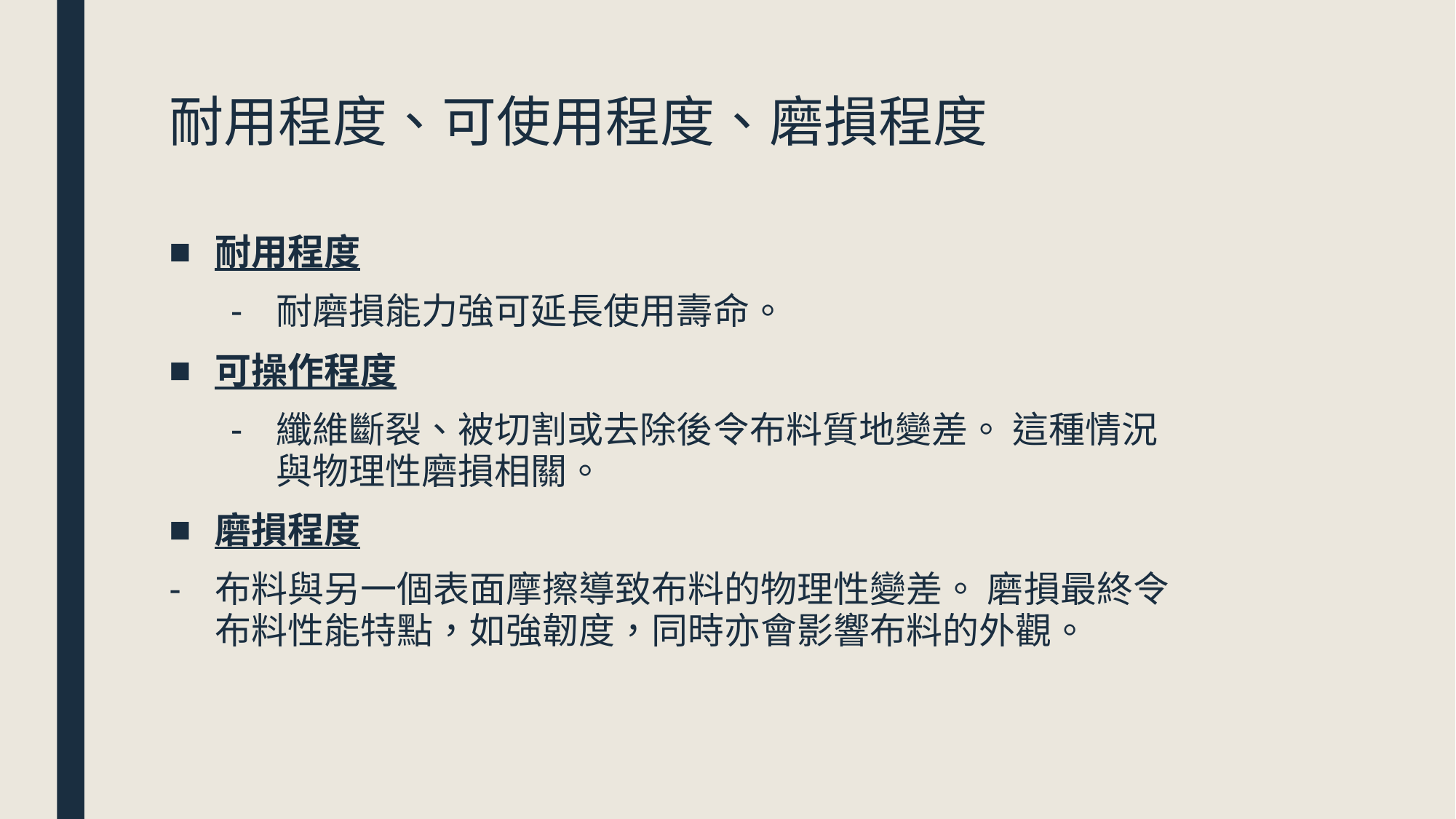

耐用程度、可使用程度、磨損程度
耐用程度
耐磨損能力強可延長使用壽命。
可操作程度
纖維斷裂、被切割或去除後令布料質地變差。 這種情況與物理性磨損相關。
磨損程度
布料與另一個表面摩擦導致布料的物理性變差。 磨損最終令布料性能特點，如強韌度，同時亦會影響布料的外觀。